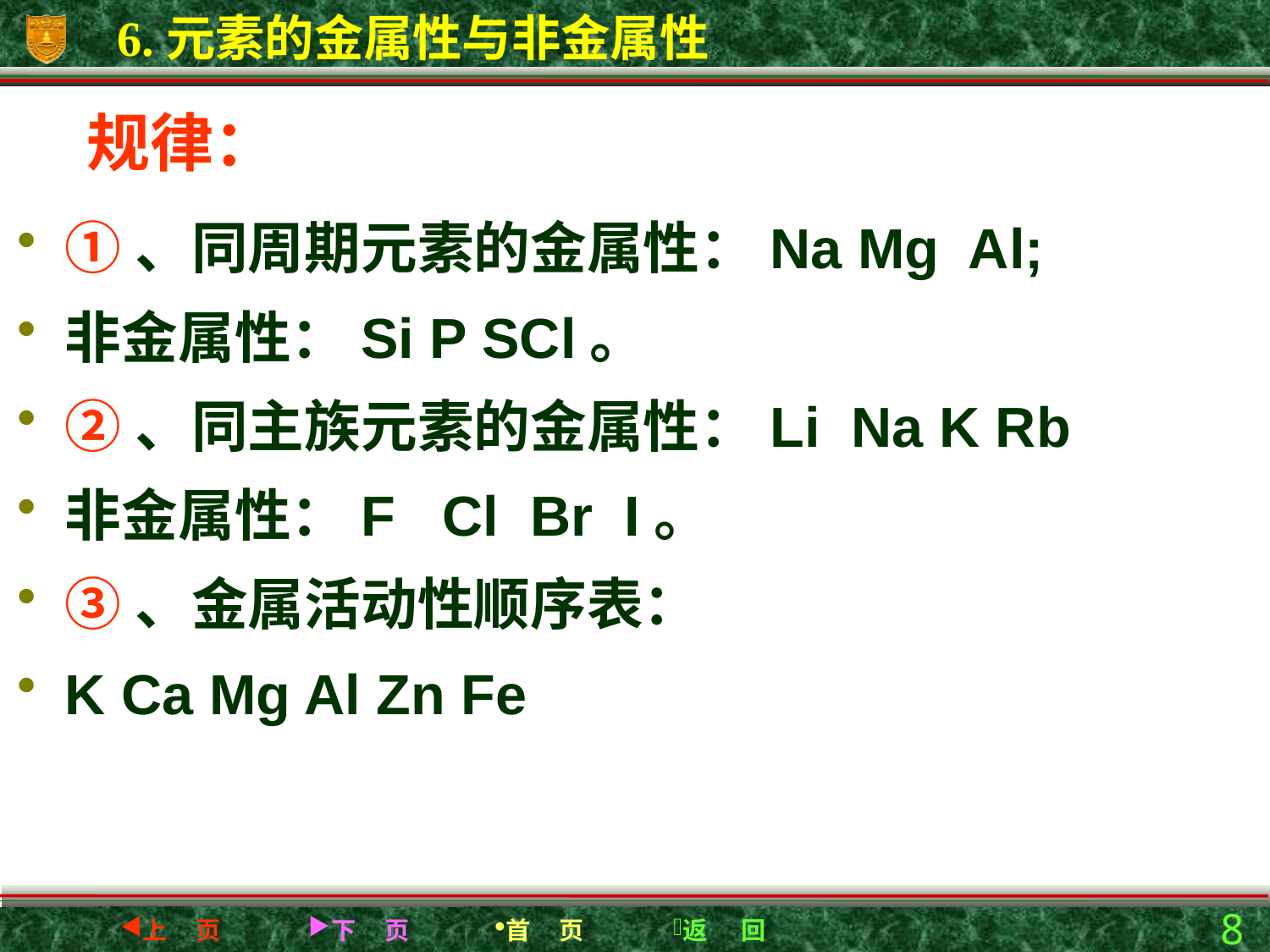

6.元素的金属性与非金属性
规律：
①、同周期元素的金属性：Na Mg  Al;
非金属性：Si P SCl。
②、同主族元素的金属性：Li  Na K Rb
非金属性：F   Cl  Br  I。
③、金属活动性顺序表：
K Ca Mg Al Zn Fe